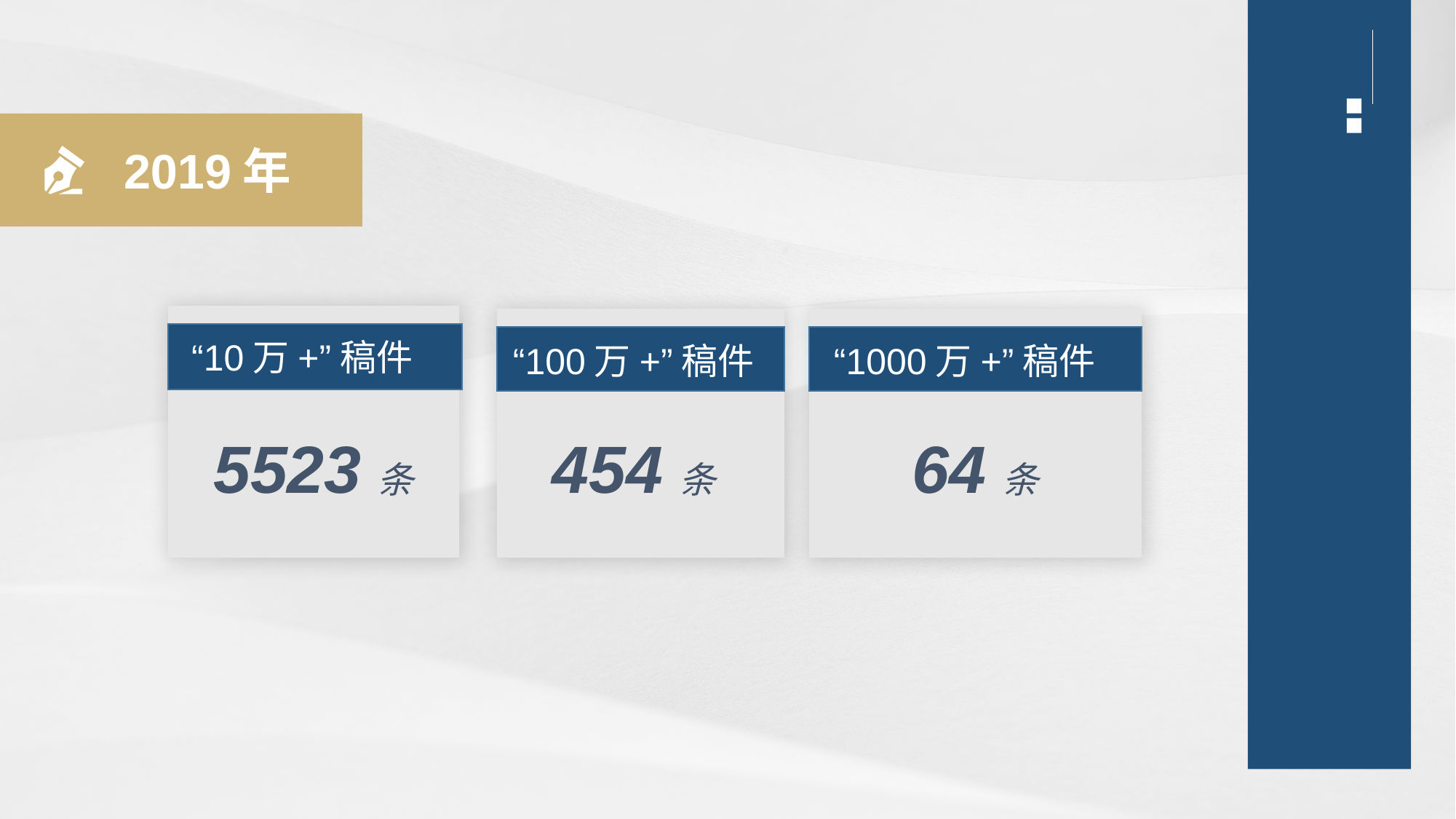

2019年

“10万+”稿件
5523条

“100万+”稿件
454条

“1000万+”稿件
64条